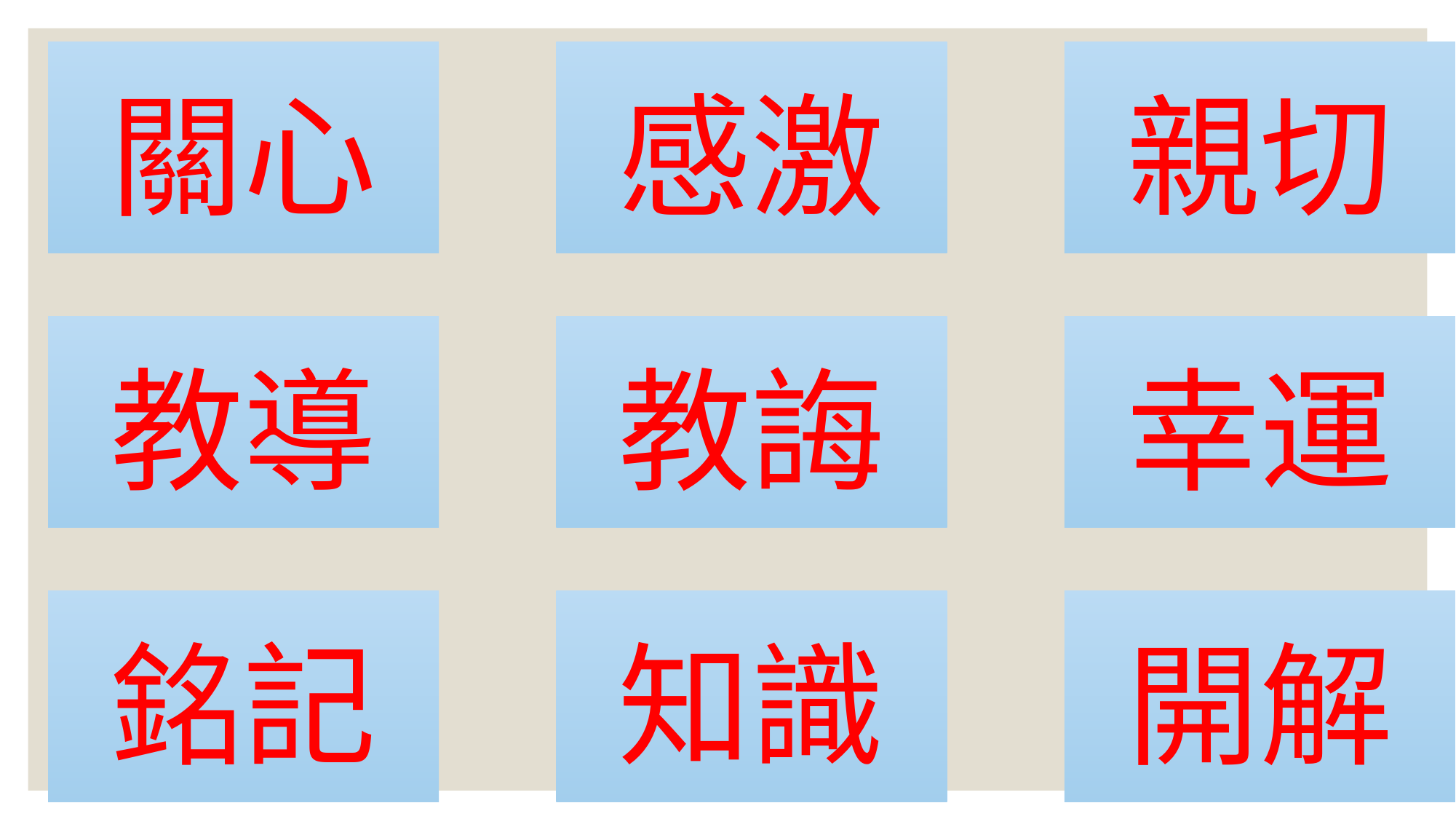

關心
教誨
幸運
銘記
開解
親切
感激
知識
教導